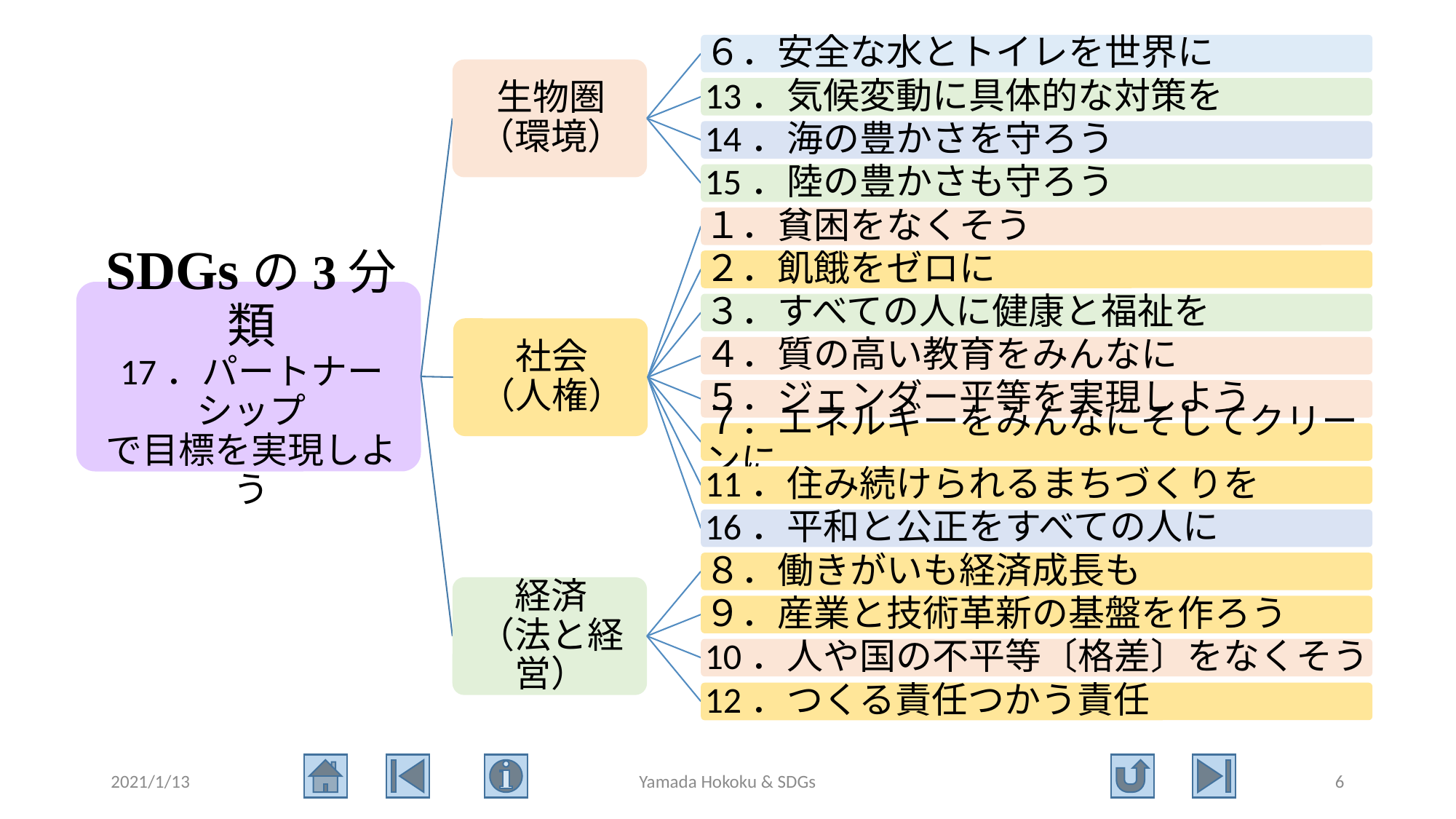

SDGsの3分類
17．パートナーシップ
で目標を実現しよう

生物圏
（環境）

６．安全な水とトイレを世界に

13．気候変動に具体的な対策を

14．海の豊かさを守ろう

15．陸の豊かさも守ろう

社会
（人権）

１．貧困をなくそう

２．飢餓をゼロに

３．すべての人に健康と福祉を

４．質の高い教育をみんなに

５．ジェンダー平等を実現しよう

７．エネルギーをみんなにそしてクリーンに

11．住み続けられるまちづくりを

16．平和と公正をすべての人に

経済
（法と経営）

８．働きがいも経済成長も

９．産業と技術革新の基盤を作ろう

10．人や国の不平等〔格差〕をなくそう

12．つくる責任つかう責任
2021/1/13
Yamada Hokoku & SDGs
6